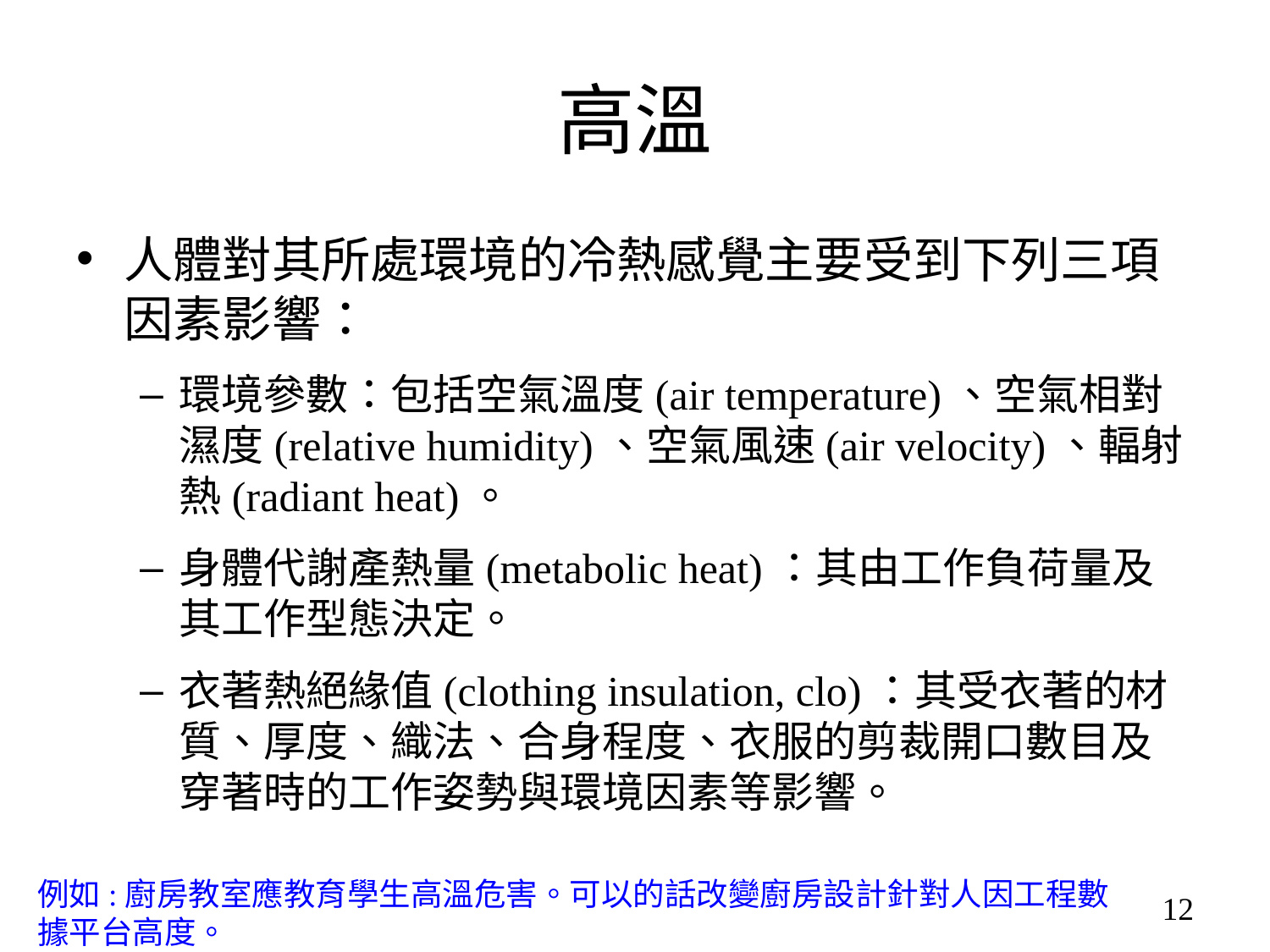

# 高溫
人體對其所處環境的冷熱感覺主要受到下列三項因素影響：
環境參數：包括空氣溫度(air temperature)、空氣相對濕度(relative humidity)、空氣風速(air velocity)、輻射熱(radiant heat)。
身體代謝產熱量(metabolic heat)：其由工作負荷量及其工作型態決定。
衣著熱絕緣值(clothing insulation, clo)：其受衣著的材質、厚度、織法、合身程度、衣服的剪裁開口數目及穿著時的工作姿勢與環境因素等影響。
例如:廚房教室應教育學生高溫危害。可以的話改變廚房設計針對人因工程數據平台高度。
12